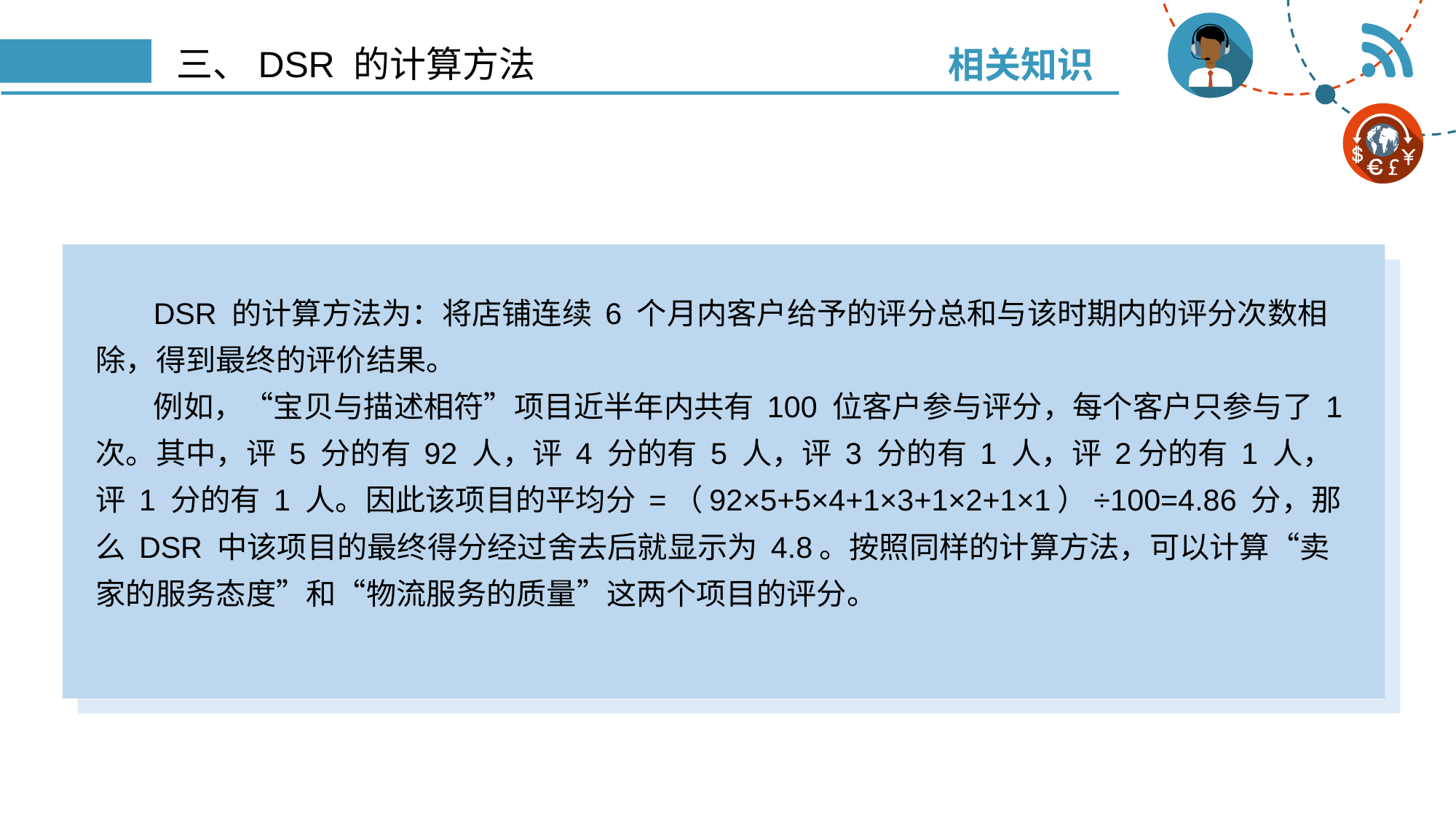

相关知识
# 三、DSR 的计算方法

DSR 的计算方法为：将店铺连续 6 个月内客户给予的评分总和与该时期内的评分次数相除，得到最终的评价结果。
例如，“宝贝与描述相符”项目近半年内共有 100 位客户参与评分，每个客户只参与了 1 次。其中，评 5 分的有 92 人，评 4 分的有 5 人，评 3 分的有 1 人，评 2分的有 1 人，评 1 分的有 1 人。因此该项目的平均分 =（92×5+5×4+1×3+1×2+1×1）÷100=4.86 分，那么 DSR 中该项目的最终得分经过舍去后就显示为 4.8。按照同样的计算方法，可以计算“卖家的服务态度”和“物流服务的质量”这两个项目的评分。